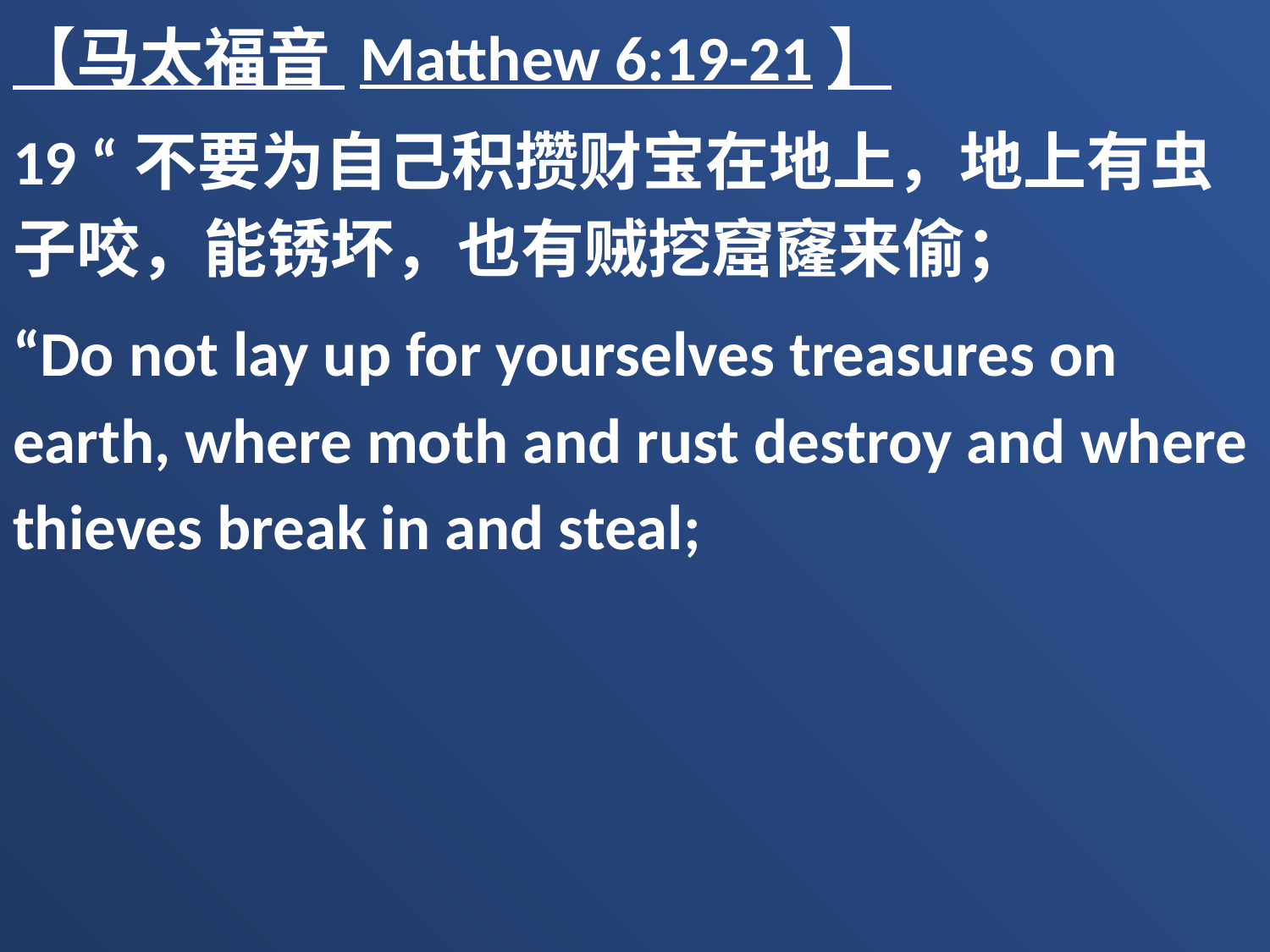

【马太福音 Matthew 6:19-21】
19 “不要为自己积攒财宝在地上，地上有虫子咬，能锈坏，也有贼挖窟窿来偷；
“Do not lay up for yourselves treasures on earth, where moth and rust destroy and where thieves break in and steal;